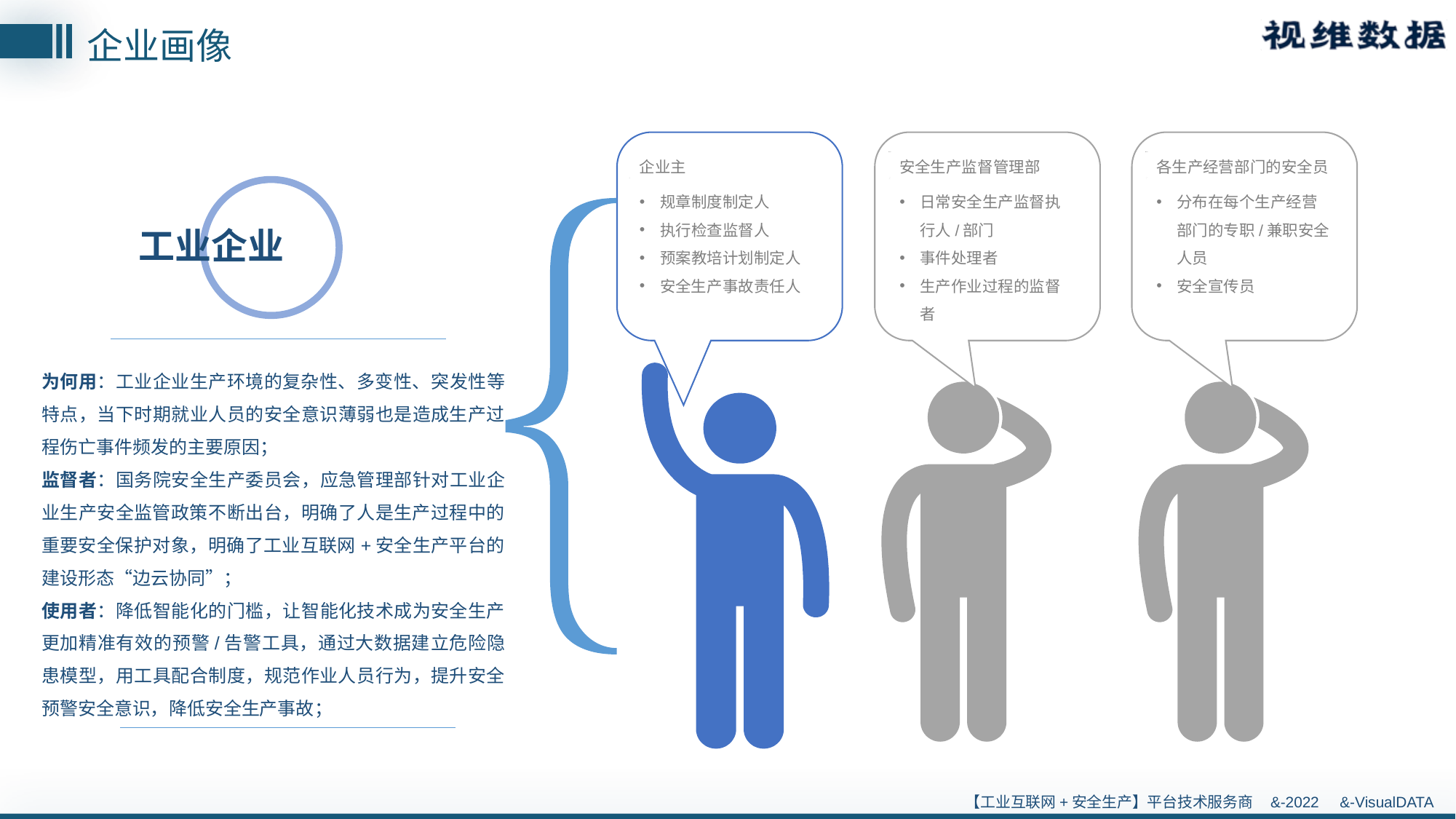

企业画像

企业主

各生产经营部门的安全员

安全生产监督管理部

分布在每个生产经营部门的专职/兼职安全人员
安全宣传员
日常安全生产监督执行人/部门
事件处理者
生产作业过程的监督者
规章制度制定人
执行检查监督人
预案教培计划制定人
安全生产事故责任人

工业企业
为何用：工业企业生产环境的复杂性、多变性、突发性等特点，当下时期就业人员的安全意识薄弱也是造成生产过程伤亡事件频发的主要原因；
监督者：国务院安全生产委员会，应急管理部针对工业企业生产安全监管政策不断出台，明确了人是生产过程中的重要安全保护对象，明确了工业互联网+安全生产平台的建设形态“边云协同”；
使用者：降低智能化的门槛，让智能化技术成为安全生产更加精准有效的预警/告警工具，通过大数据建立危险隐患模型，用工具配合制度，规范作业人员行为，提升安全预警安全意识，降低安全生产事故；